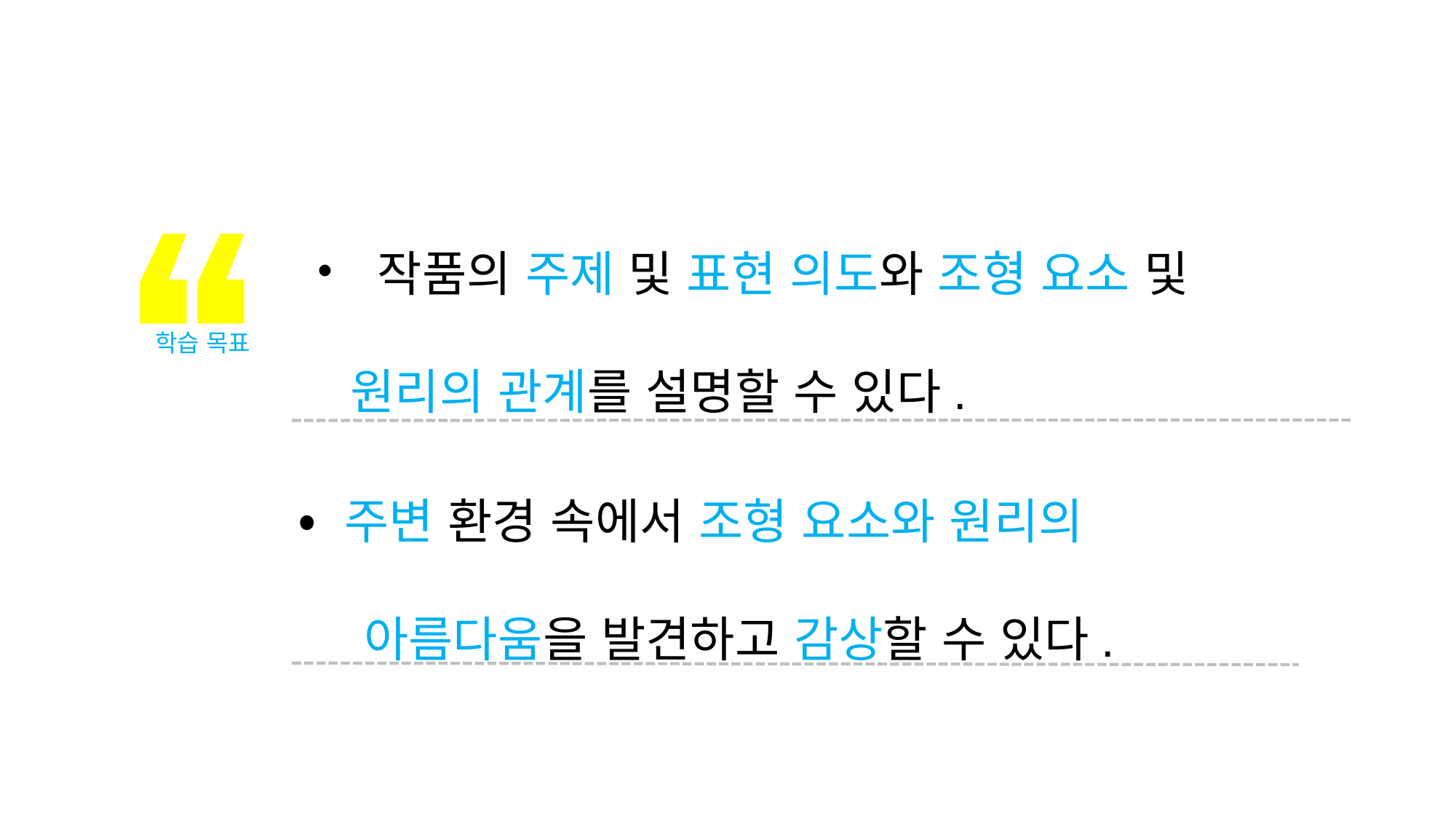

“
• 작품의 주제 및 표현 의도와 조형 요소 및
   원리의 관계를 설명할 수 있다.
• 주변 환경 속에서 조형 요소와 원리의
    아름다움을 발견하고 감상할 수 있다.
학습 목표